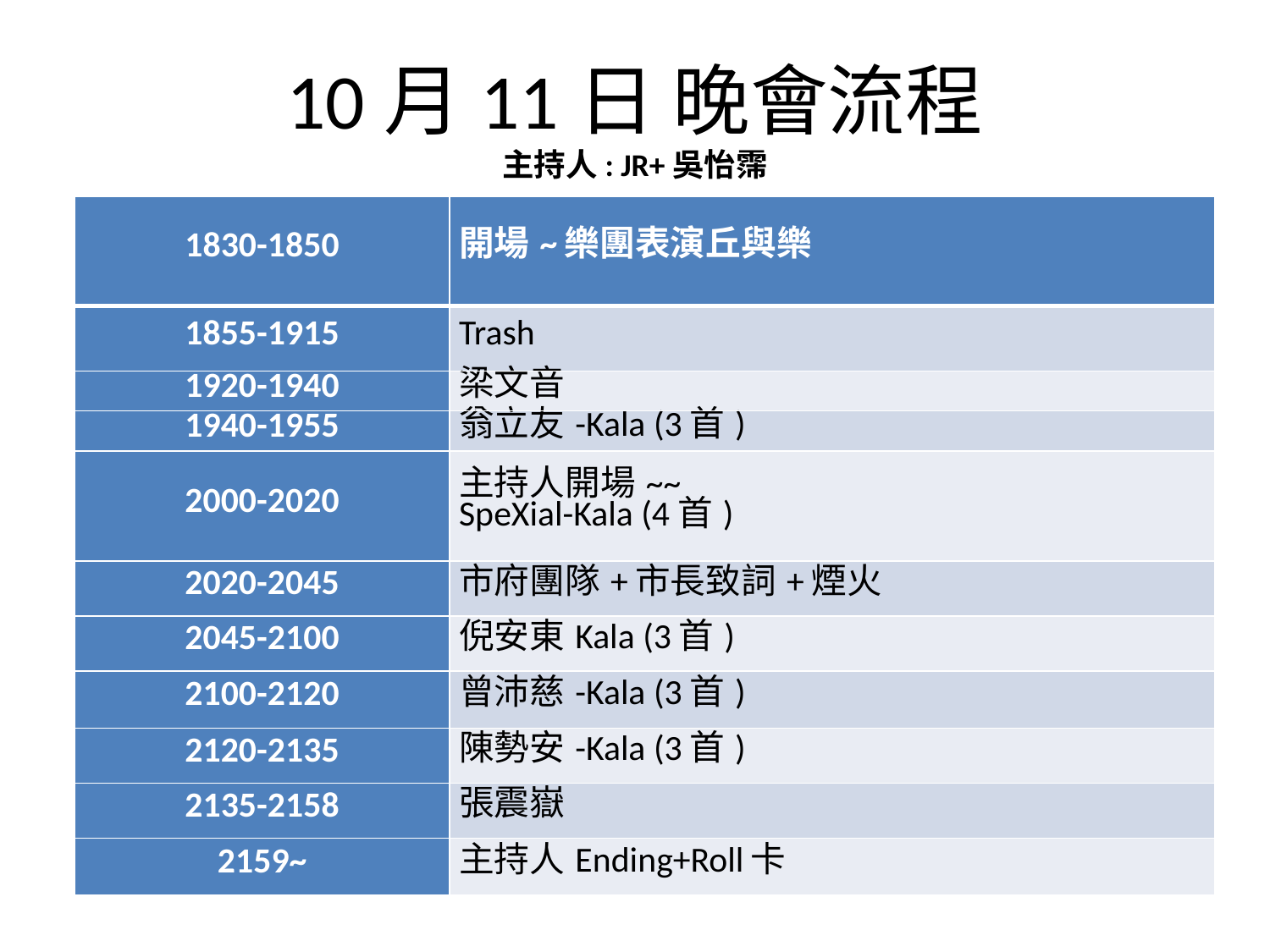

# 10月11日 晚會流程 主持人: JR+吳怡霈
| 1830-1850 | 開場~樂團表演丘與樂 |
| --- | --- |
| 1855-1915 | Trash |
| 1920-1940 | 梁文音 |
| 1940-1955 | 翁立友-Kala (3首) |
| 2000-2020 | 主持人開場~~ SpeXial-Kala (4首) |
| 2020-2045 | 市府團隊+市長致詞+煙火 |
| 2045-2100 | 倪安東Kala (3首) |
| 2100-2120 | 曾沛慈-Kala (3首) |
| 2120-2135 | 陳勢安-Kala (3首) |
| 2135-2158 | 張震嶽 |
| 2159~ | 主持人Ending+Roll卡 |